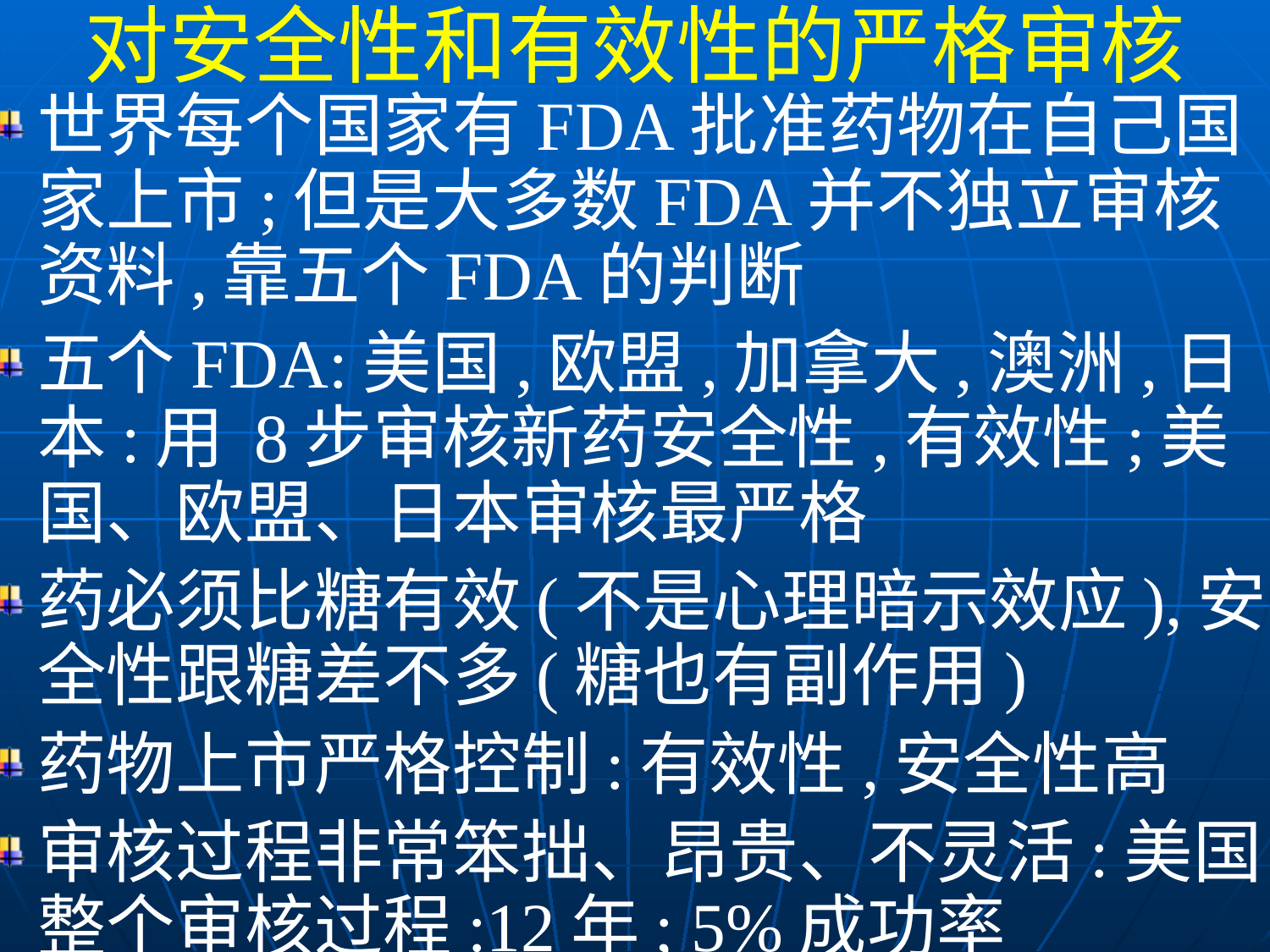

对安全性和有效性的严格审核
世界每个国家有FDA批准药物在自己国家上市;但是大多数FDA并不独立审核资料,靠五个FDA的判断
五个FDA:美国,欧盟,加拿大,澳洲,日本:用 8步审核新药安全性,有效性;美国、欧盟、日本审核最严格
药必须比糖有效(不是心理暗示效应),安全性跟糖差不多(糖也有副作用)
药物上市严格控制:有效性,安全性高
审核过程非常笨拙、昂贵、不灵活:美国整个审核过程:12年; 5%成功率